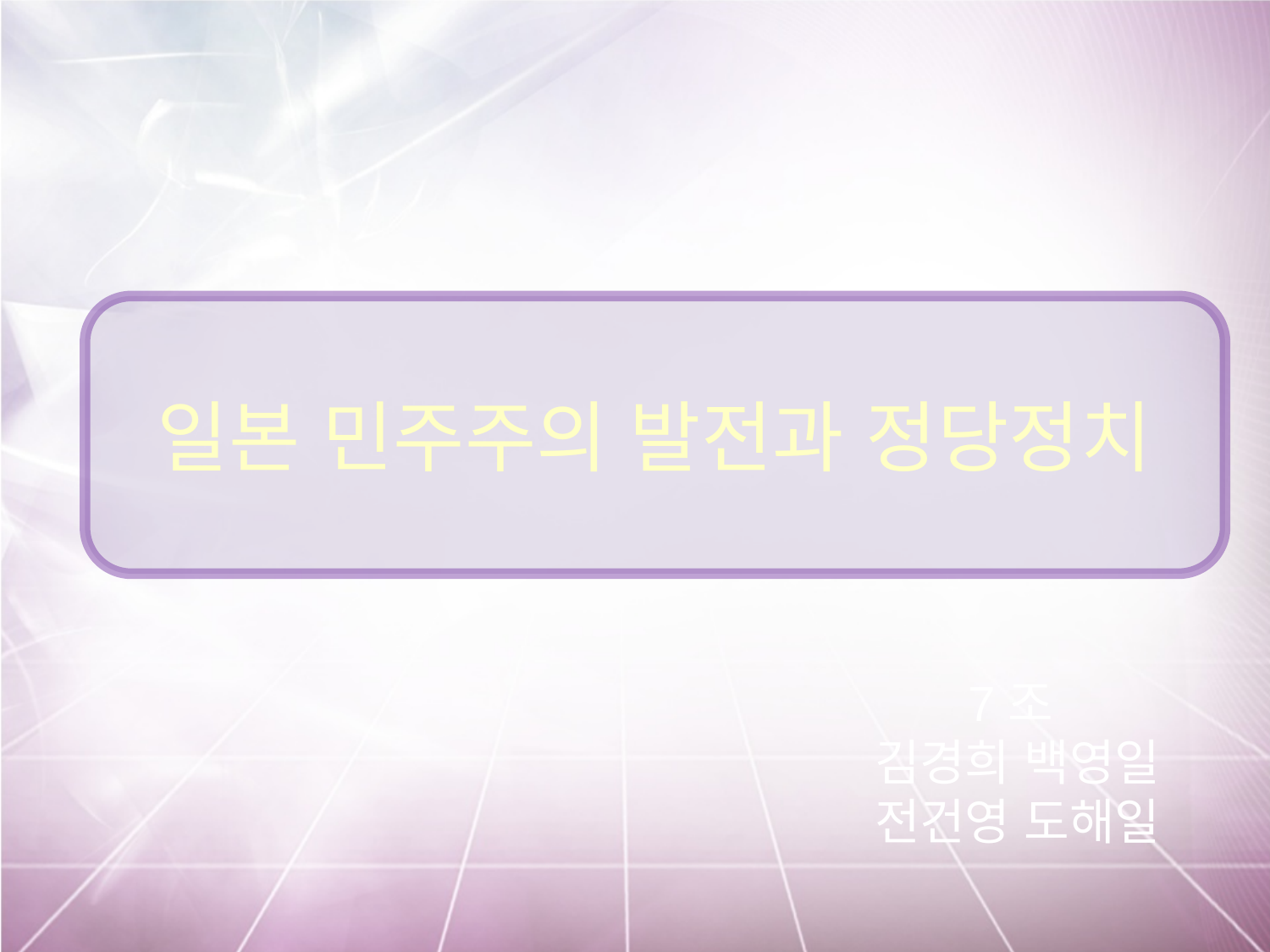

일본 민주주의 발전과 정당정치
7조
김경희 백영일
전건영 도해일